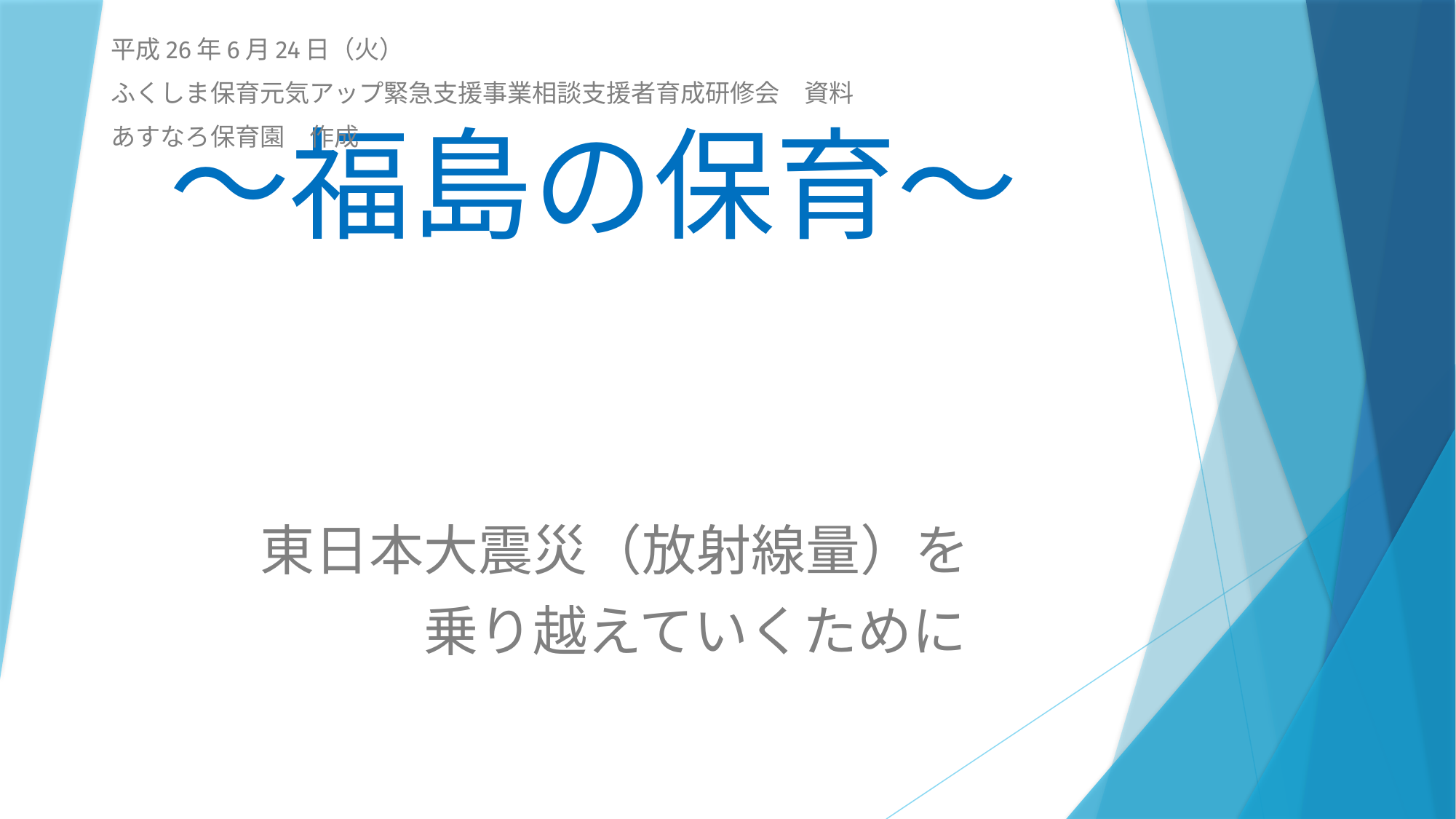

平成26年6月24日（火）
ふくしま保育元気アップ緊急支援事業相談支援者育成研修会　資料
あすなろ保育園　作成

# ～福島の保育～
東日本大震災（放射線量）を
　　　乗り越えていくために